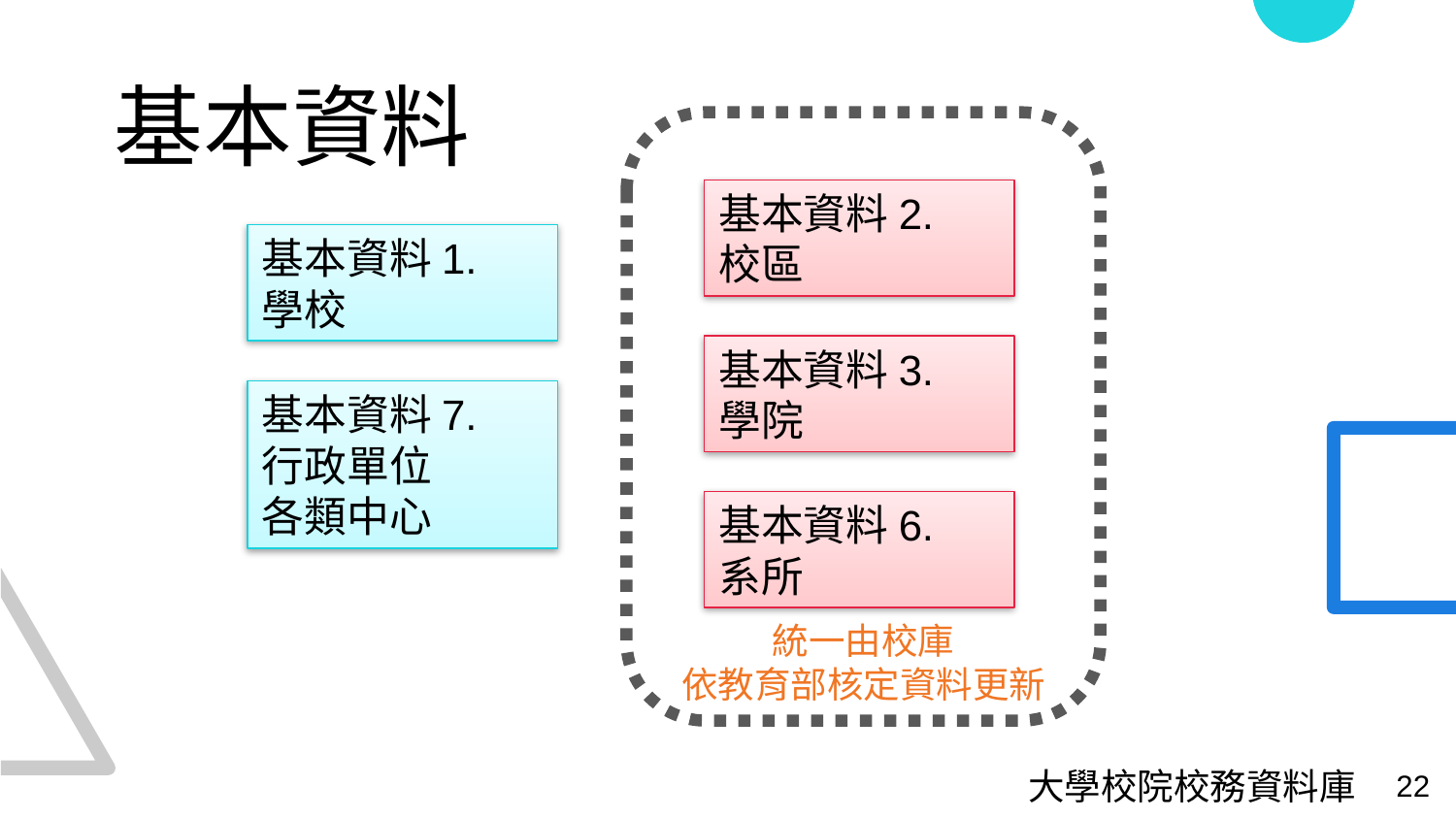

# 基本資料

統一由校庫
依教育部核定資料更新
基本資料2.
校區
基本資料1.
學校
基本資料3.
學院
基本資料7.
行政單位
各類中心
基本資料6.
系所
大學校院校務資料庫
22